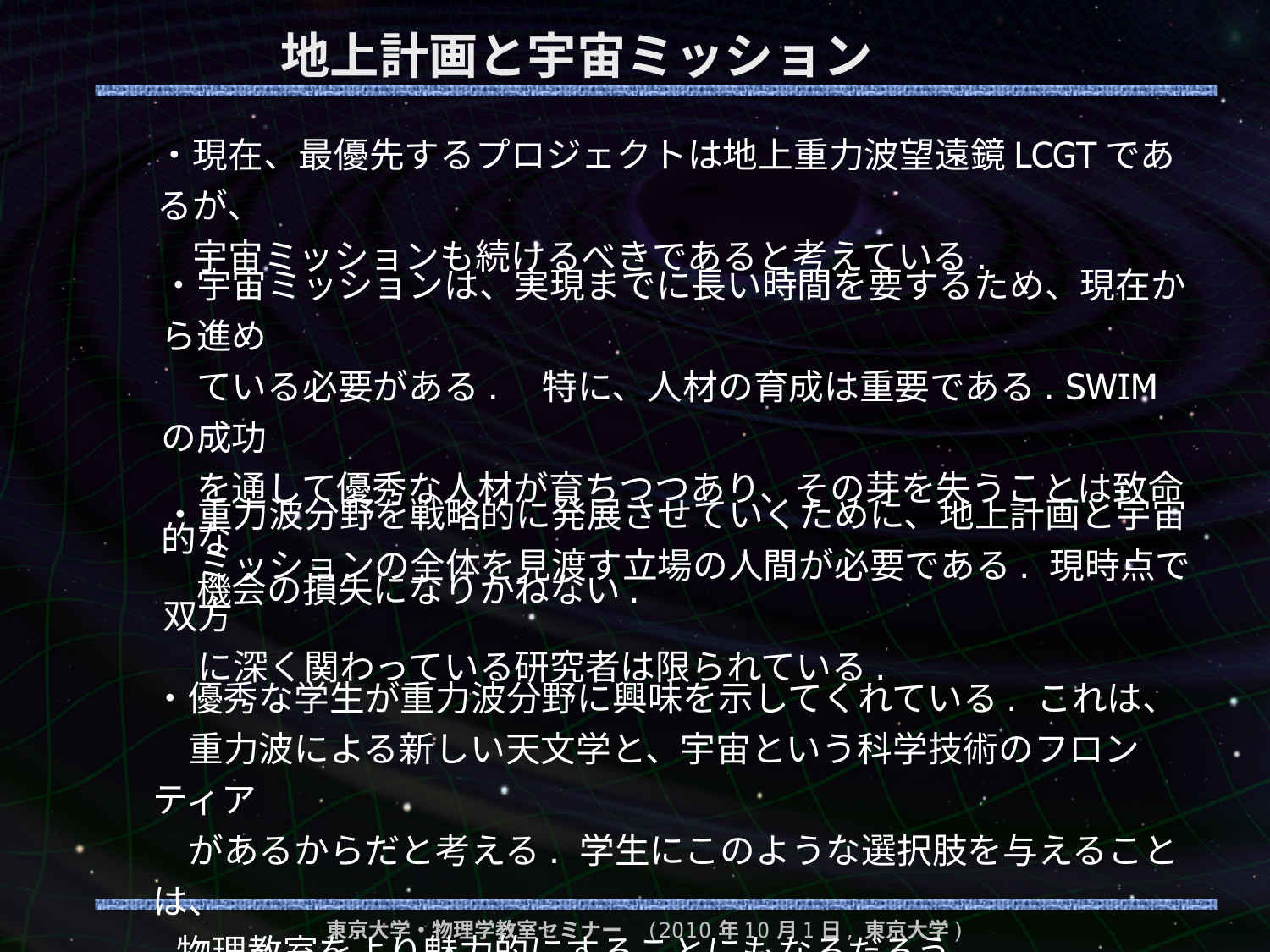

# 地上計画と宇宙ミッション
・現在、最優先するプロジェクトは地上重力波望遠鏡LCGTであるが、
　宇宙ミッションも続けるべきであると考えている.
・宇宙ミッションは、実現までに長い時間を要するため、現在から進め
　ている必要がある.　特に、人材の育成は重要である. SWIMの成功
　を通して優秀な人材が育ちつつあり、その芽を失うことは致命的な
　機会の損失になりかねない.
・重力波分野を戦略的に発展させていくために、地上計画と宇宙
　ミッションの全体を見渡す立場の人間が必要である. 現時点で双方
　に深く関わっている研究者は限られている.
・優秀な学生が重力波分野に興味を示してくれている. これは、
　重力波による新しい天文学と、宇宙という科学技術のフロンティア
　があるからだと考える. 学生にこのような選択肢を与えることは、
  物理教室をより魅力的にすることにもなるだろう.
東京大学・物理学教室セミナー　(2010年10月1日, 東京大学)